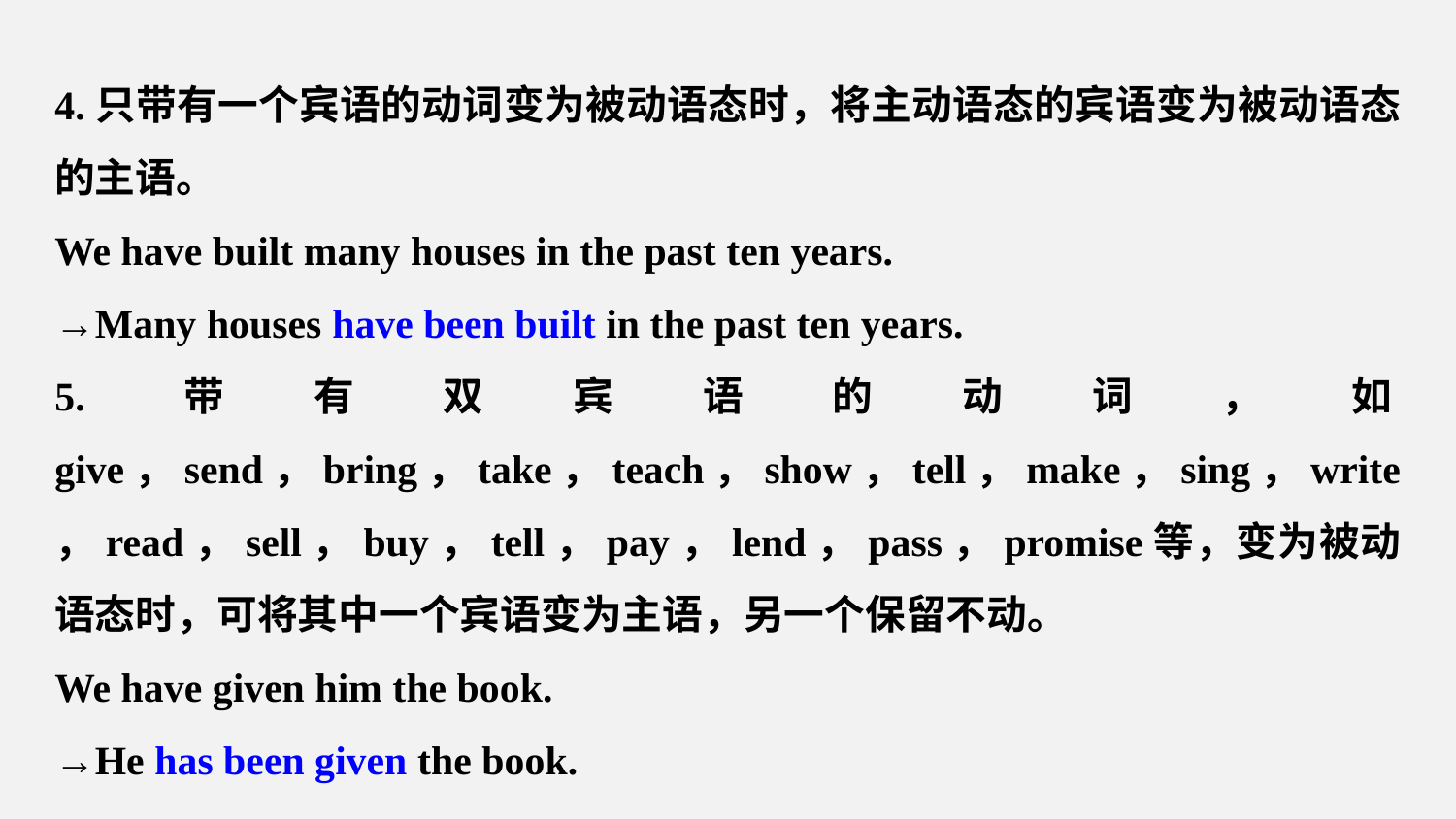

4.只带有一个宾语的动词变为被动语态时，将主动语态的宾语变为被动语态的主语。
We have built many houses in the past ten years.
→Many houses have been built in the past ten years.
5.带有双宾语的动词，如give，send，bring，take，teach，show，tell，make，sing，write，read，sell，buy，tell，pay，lend，pass，promise等，变为被动语态时，可将其中一个宾语变为主语，另一个保留不动。
We have given him the book.
→He has been given the book.
→The book has been given to him.